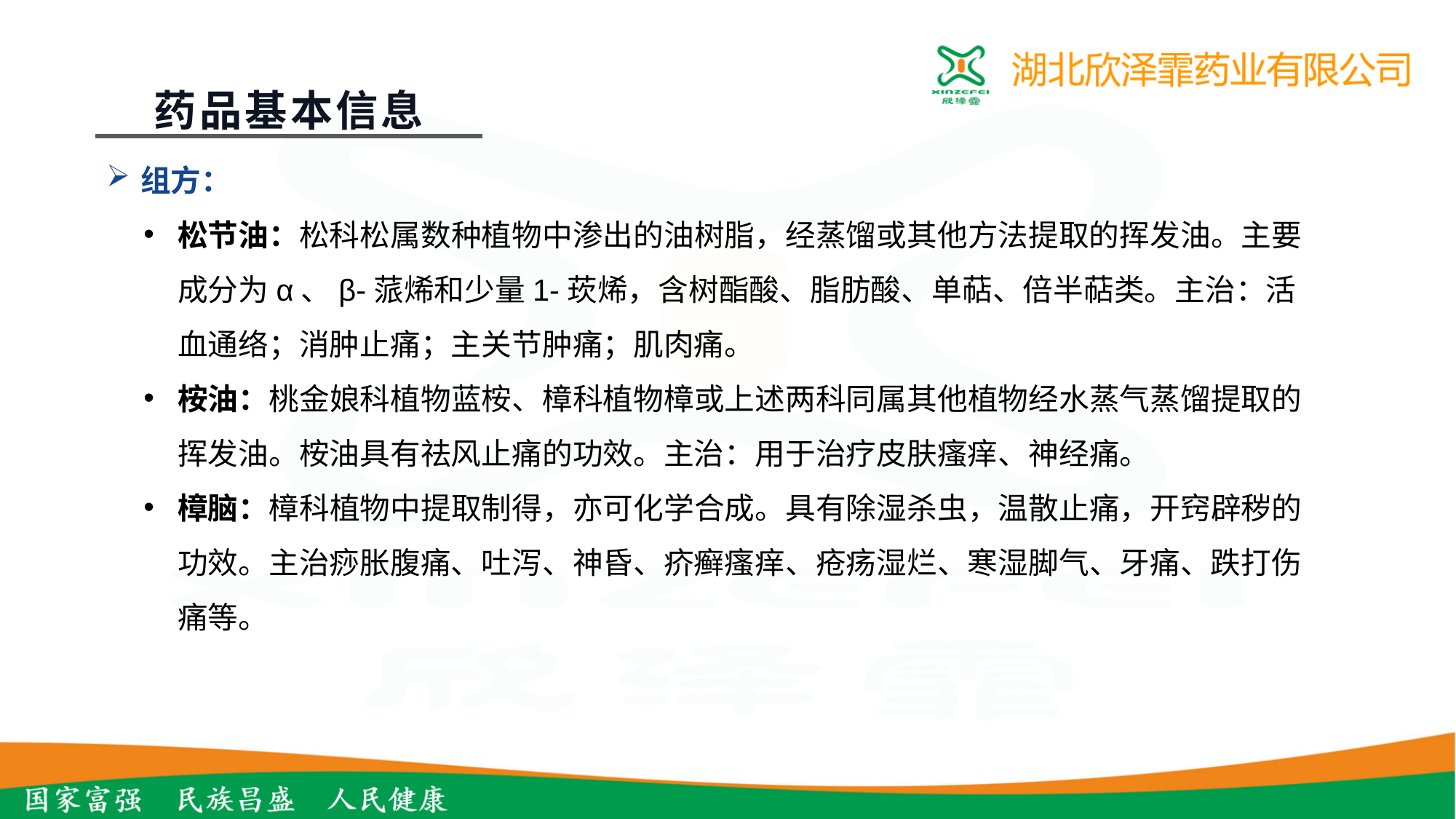

药品基本信息
组方：
松节油：松科松属数种植物中渗出的油树脂，经蒸馏或其他方法提取的挥发油。主要成分为α、β-蒎烯和少量1-莰烯，含树酯酸、脂肪酸、单萜、倍半萜类。主治：活血通络；消肿止痛；主关节肿痛；肌肉痛。
桉油：桃金娘科植物蓝桉、樟科植物樟或上述两科同属其他植物经水蒸气蒸馏提取的挥发油。桉油具有祛风止痛的功效。主治：用于治疗皮肤瘙痒、神经痛。
樟脑：樟科植物中提取制得，亦可化学合成。具有除湿杀虫，温散止痛，开窍辟秽的功效。主治痧胀腹痛、吐泻、神昏、疥癣瘙痒、疮疡湿烂、寒湿脚气、牙痛、跌打伤痛等。